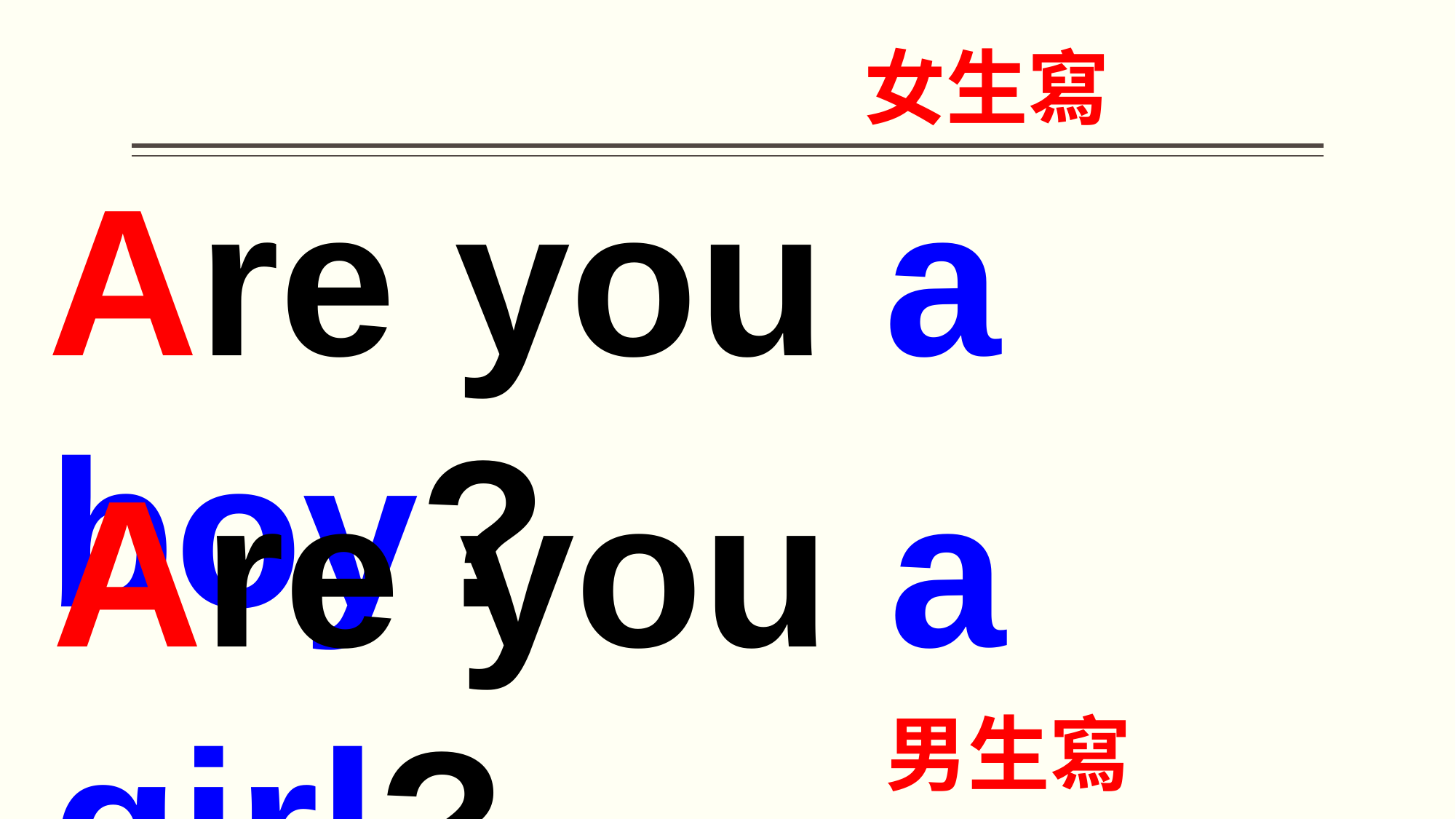

女生寫
Are you a boy?
Are you a girl?
男生寫